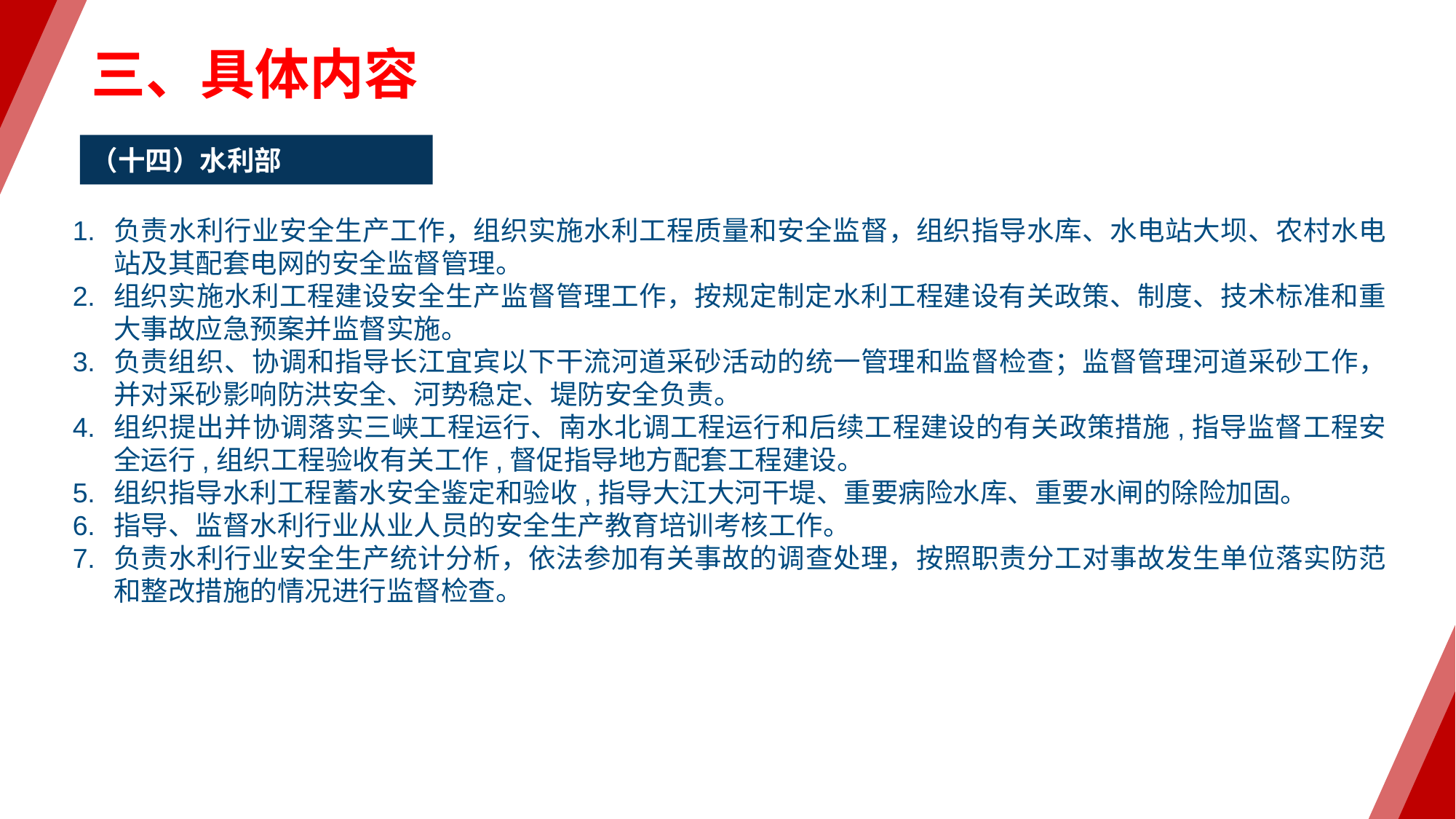

三、具体内容
（十四）水利部
负责水利行业安全生产工作，组织实施水利工程质量和安全监督，组织指导水库、水电站大坝、农村水电站及其配套电网的安全监督管理。
组织实施水利工程建设安全生产监督管理工作，按规定制定水利工程建设有关政策、制度、技术标准和重大事故应急预案并监督实施。
负责组织、协调和指导长江宜宾以下干流河道采砂活动的统一管理和监督检查；监督管理河道采砂工作，并对采砂影响防洪安全、河势稳定、堤防安全负责。
组织提出并协调落实三峡工程运行、南水北调工程运行和后续工程建设的有关政策措施,指导监督工程安全运行,组织工程验收有关工作,督促指导地方配套工程建设。
组织指导水利工程蓄水安全鉴定和验收,指导大江大河干堤、重要病险水库、重要水闸的除险加固。
指导、监督水利行业从业人员的安全生产教育培训考核工作。
负责水利行业安全生产统计分析，依法参加有关事故的调查处理，按照职责分工对事故发生单位落实防范和整改措施的情况进行监督检查。